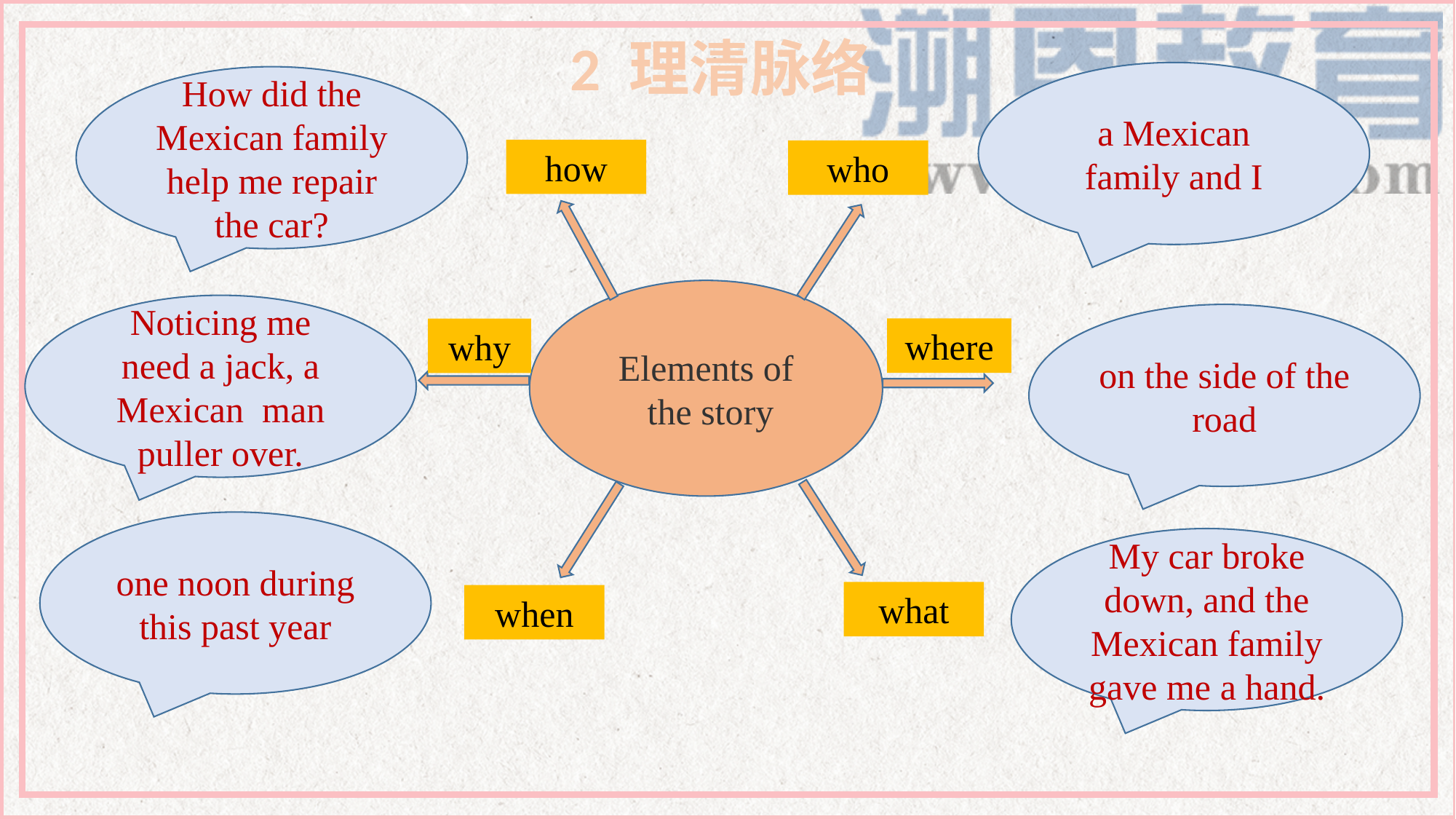

2 理清脉络
a Mexican family and I
How did the Mexican family help me repair the car?
how
who

Elements of
 the story
Noticing me need a jack, a Mexican  man puller over.
on the side of the road
where
why

one noon during this past year
My car broke down, and the Mexican family gave me a hand.
what
when